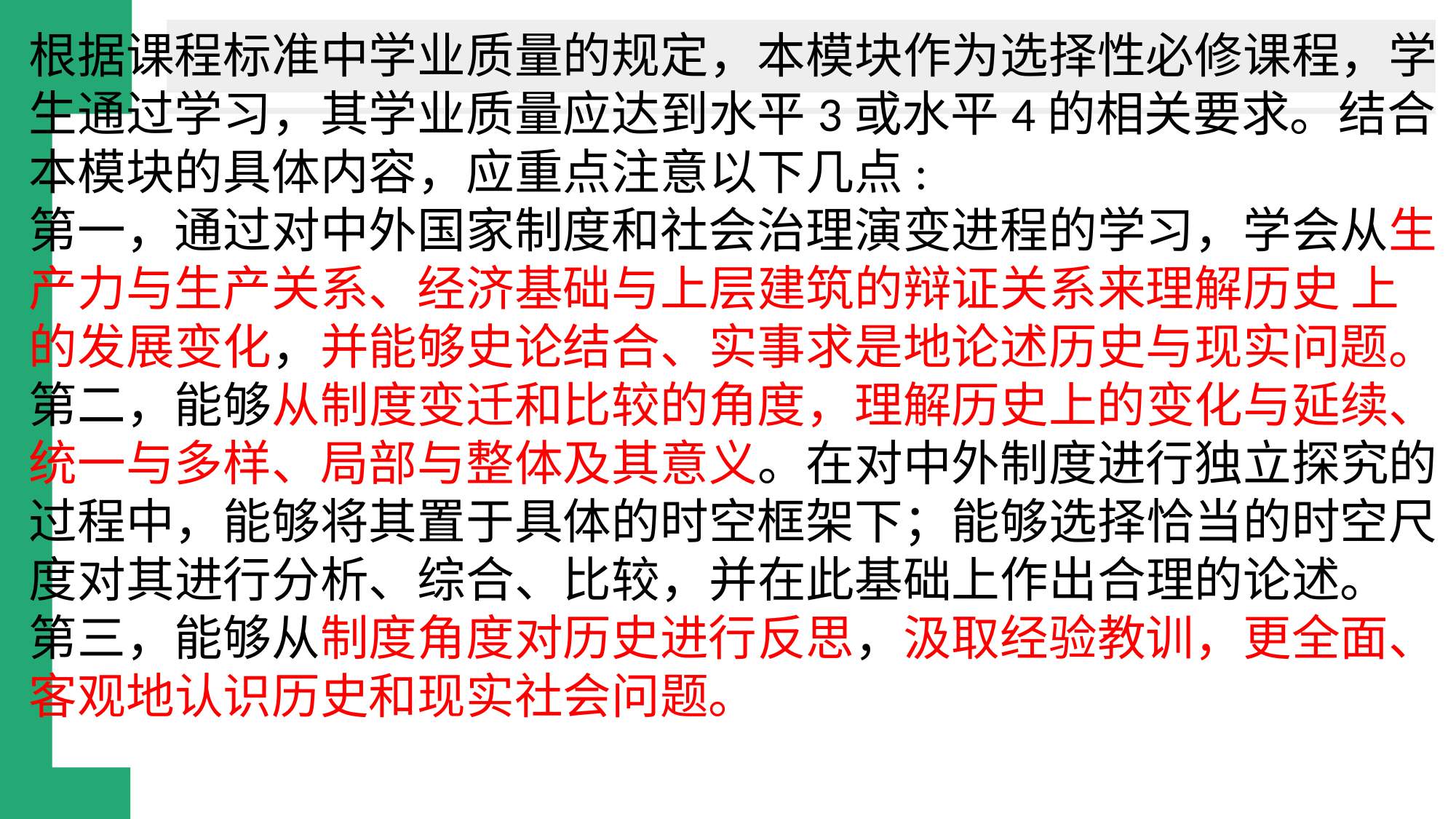

根据课程标准中学业质量的规定，本模块作为选择性必修课程，学生通过学习，其学业质量应达到水平3或水平4的相关要求。结合本模块的具体内容，应重点注意以下几点:
第一，通过对中外国家制度和社会治理演变进程的学习，学会从生产力与生产关系、经济基础与上层建筑的辩证关系来理解历史 上的发展变化，并能够史论结合、实事求是地论述历史与现实问题。
第二，能够从制度变迁和比较的角度，理解历史上的变化与延续、统一与多样、局部与整体及其意义。在对中外制度进行独立探究的过程中，能够将其置于具体的时空框架下；能够选择恰当的时空尺度对其进行分析、综合、比较，并在此基础上作出合理的论述。
第三，能够从制度角度对历史进行反思，汲取经验教训，更全面、客观地认识历史和现实社会问题。